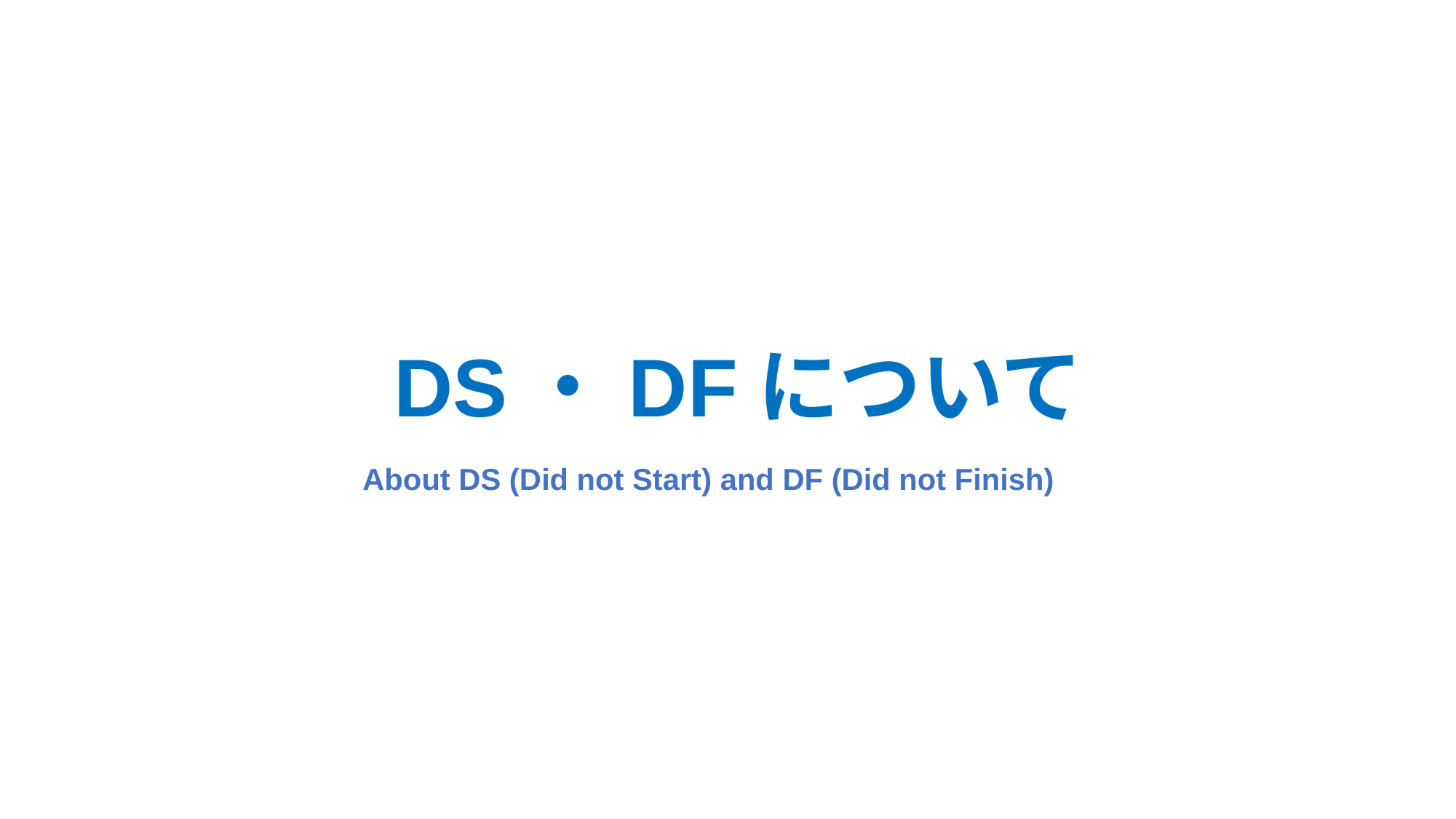

DS・DFについて
About DS (Did not Start) and DF (Did not Finish)